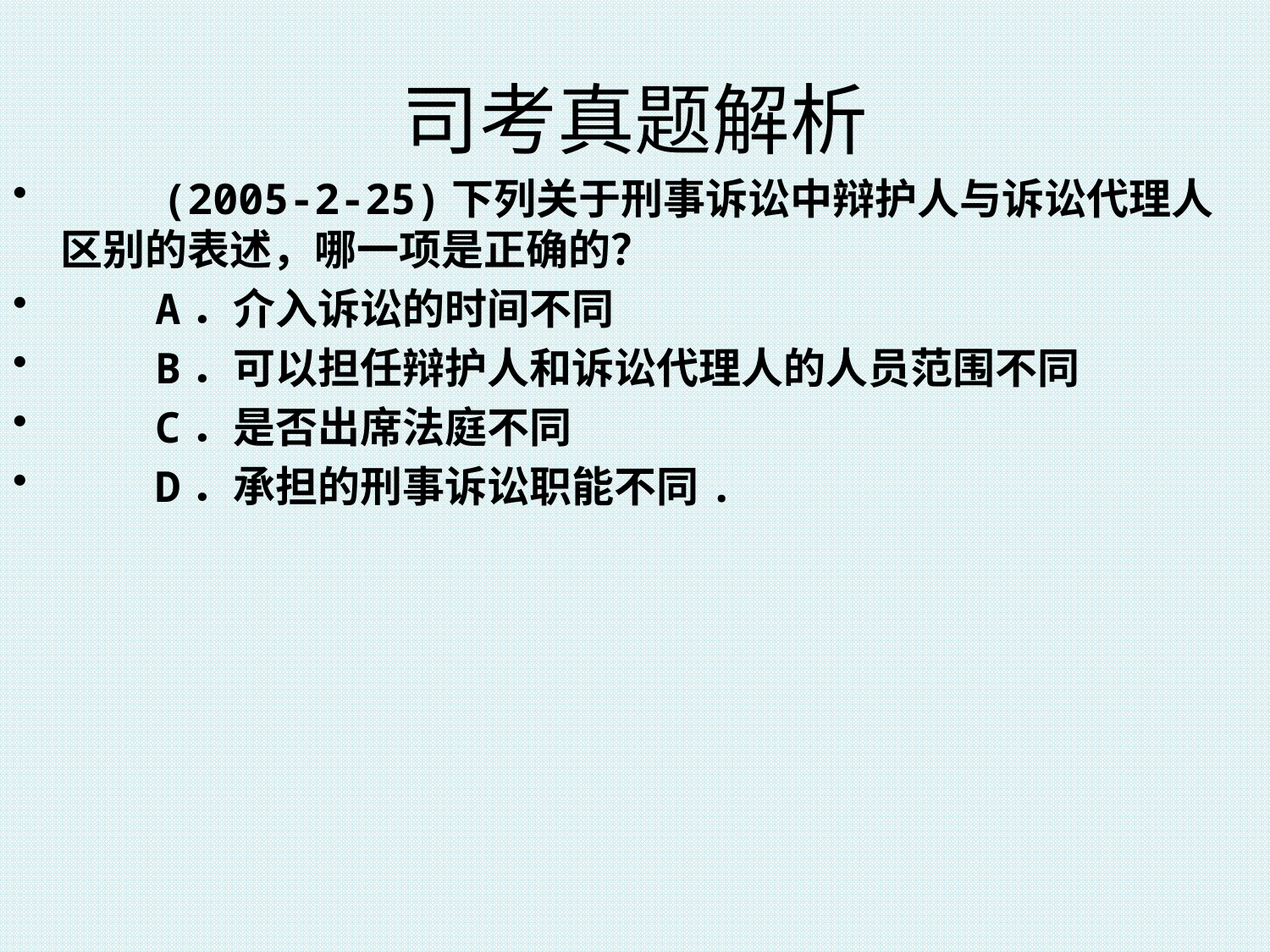

司考真题解析
    (2005-2-25)下列关于刑事诉讼中辩护人与诉讼代理人区别的表述，哪一项是正确的？
　　A．介入诉讼的时间不同
　　B．可以担任辩护人和诉讼代理人的人员范围不同
　　C．是否出席法庭不同
　　D．承担的刑事诉讼职能不同.